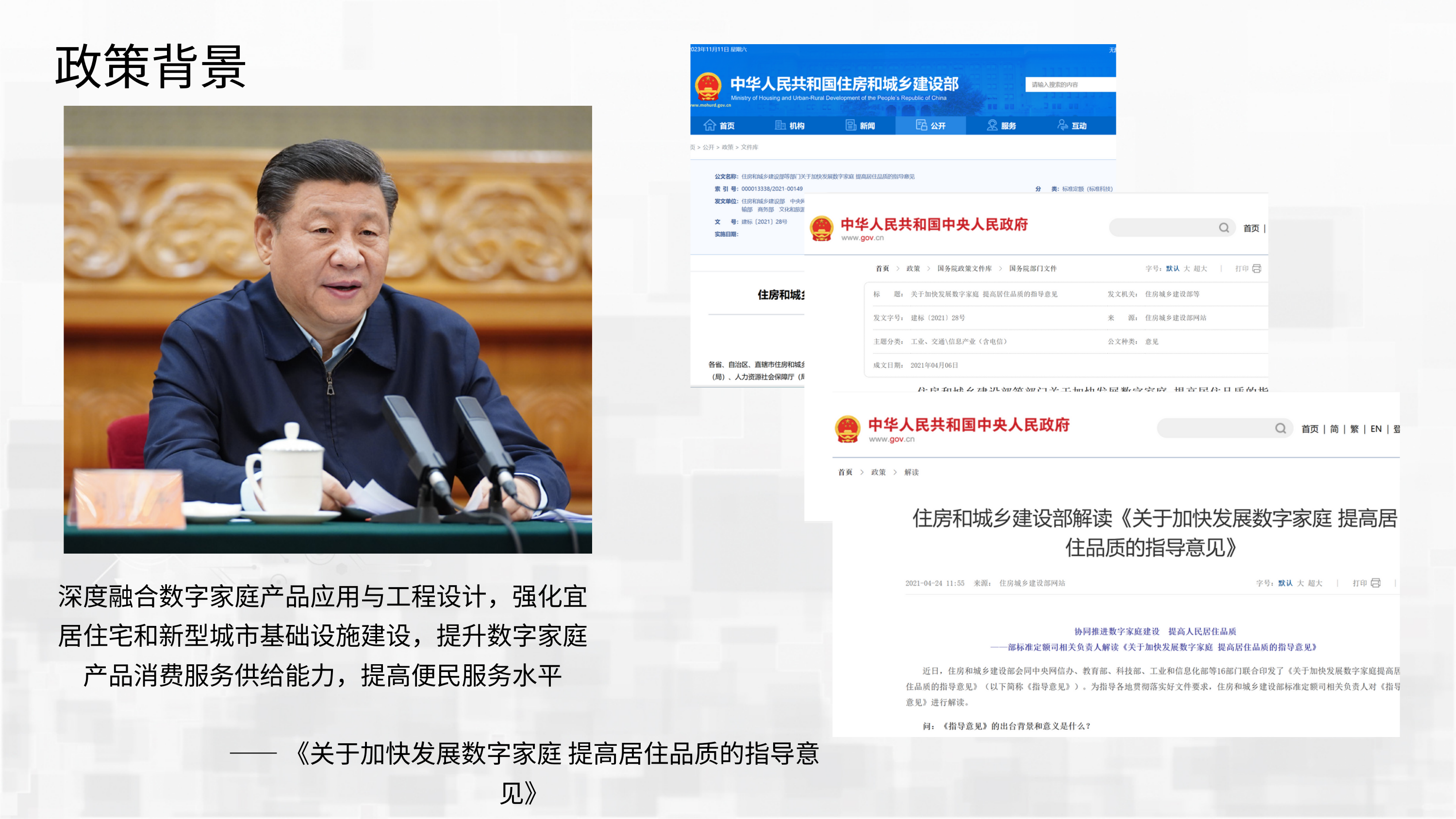

政策背景

点击此处添加标题

http://www.rapidppt.com

深度融合数字家庭产品应用与工程设计，强化宜居住宅和新型城市基础设施建设，提升数字家庭产品消费服务供给能力，提高便民服务水平

——《关于加快发展数字家庭 提高居住品质的指导意见》